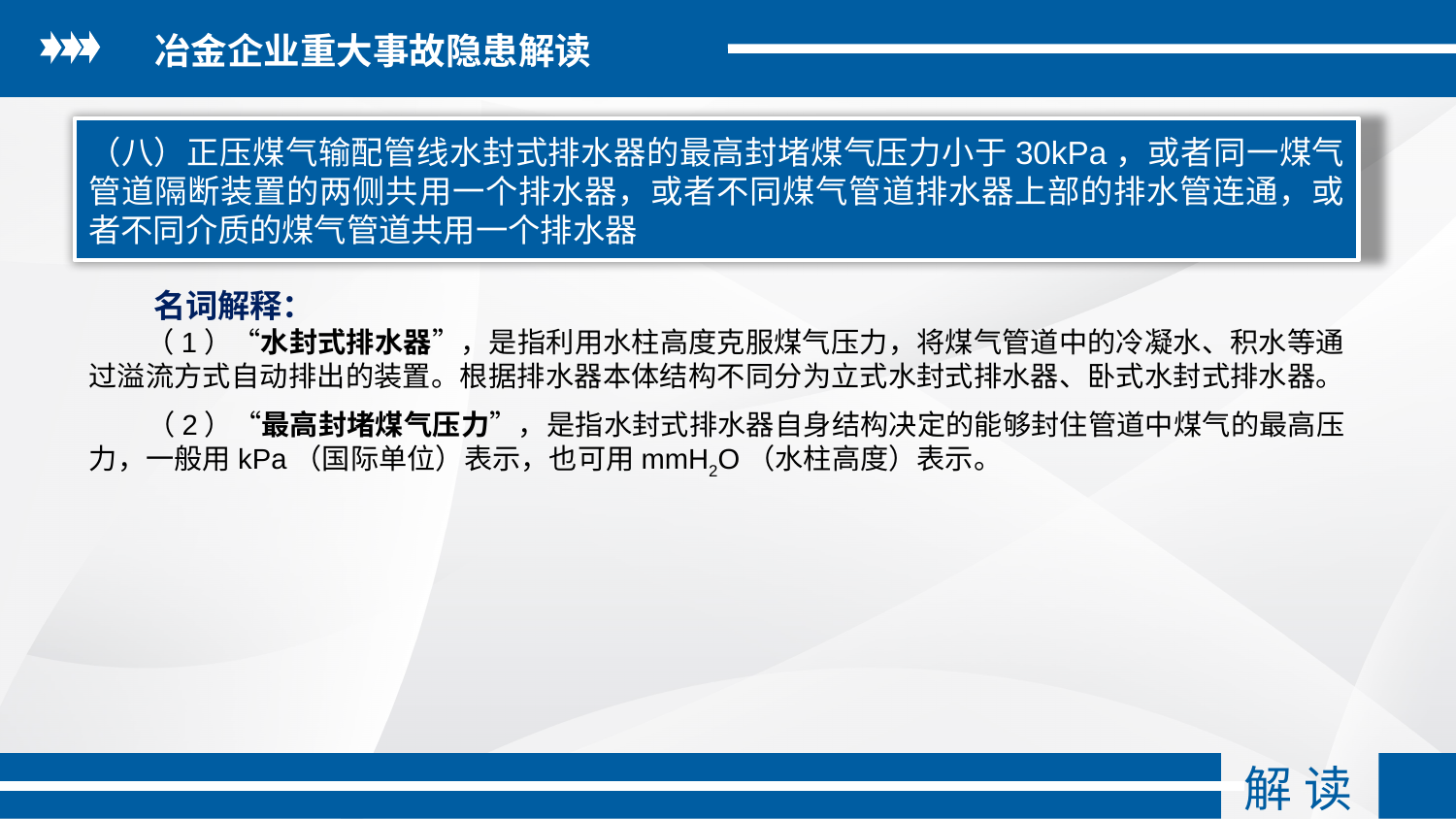

冶金企业重大事故隐患解读
（八）正压煤气输配管线水封式排水器的最高封堵煤气压力小于30kPa，或者同一煤气管道隔断装置的两侧共用一个排水器，或者不同煤气管道排水器上部的排水管连通，或者不同介质的煤气管道共用一个排水器
名词解释：
（1）“水封式排水器”，是指利用水柱高度克服煤气压力，将煤气管道中的冷凝水、积水等通过溢流方式自动排出的装置。根据排水器本体结构不同分为立式水封式排水器、卧式水封式排水器。
（2）“最高封堵煤气压力”，是指水封式排水器自身结构决定的能够封住管道中煤气的最高压力，一般用kPa（国际单位）表示，也可用mmH2O（水柱高度）表示。